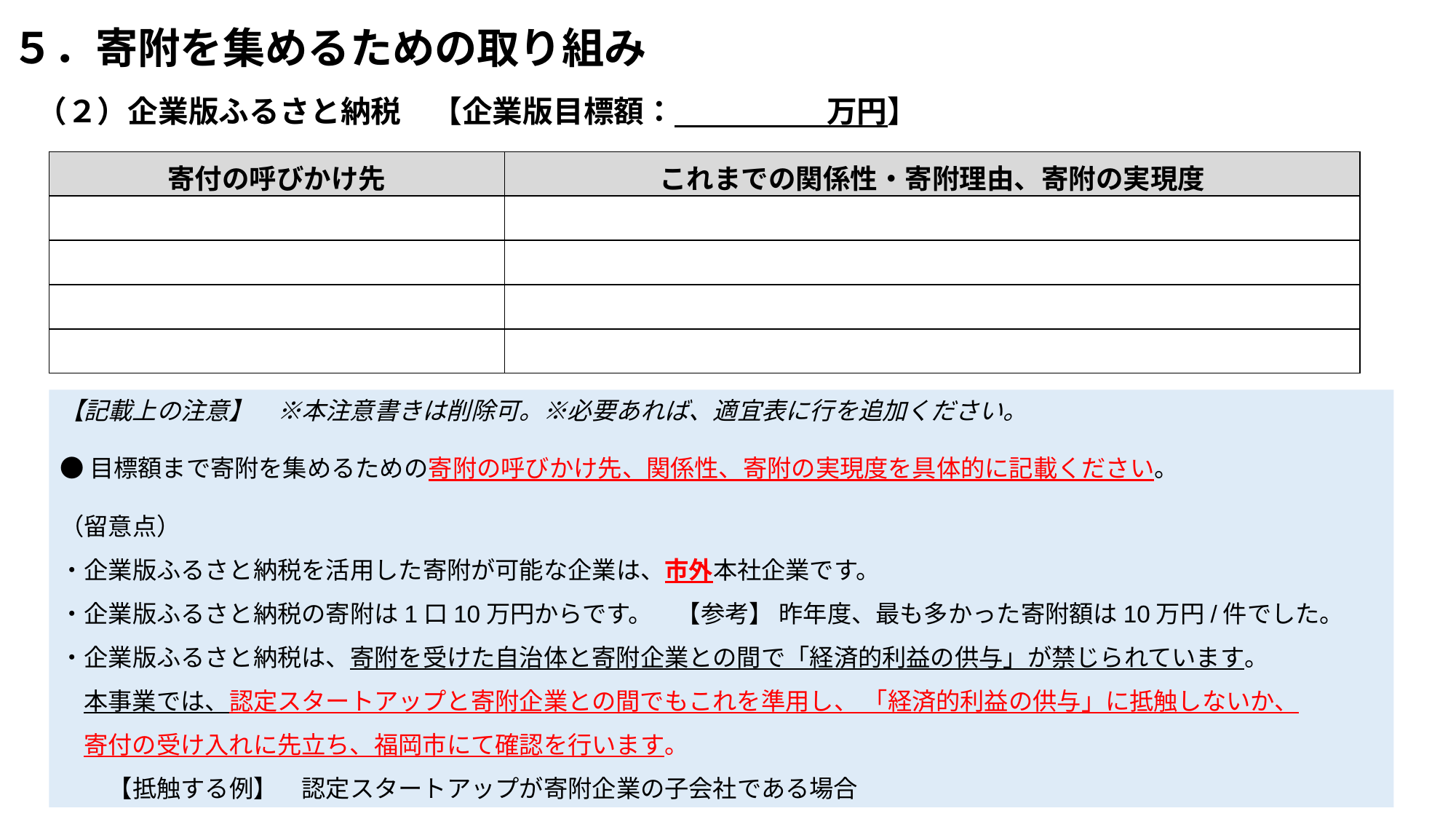

# ５．寄附を集めるための取り組み
（２）企業版ふるさと納税　【企業版目標額：　　　　　万円】
| 寄付の呼びかけ先 | これまでの関係性・寄附理由、寄附の実現度 |
| --- | --- |
|  |  |
|  |  |
|  |  |
|  |  |
【記載上の注意】　※本注意書きは削除可。※必要あれば、適宜表に行を追加ください。

●目標額まで寄附を集めるための寄附の呼びかけ先、関係性、寄附の実現度を具体的に記載ください。

（留意点）
・企業版ふるさと納税を活用した寄附が可能な企業は、市外本社企業です。
・企業版ふるさと納税の寄附は1口10万円からです。　【参考】 昨年度、最も多かった寄附額は10万円/件でした。
・企業版ふるさと納税は、寄附を受けた自治体と寄附企業との間で「経済的利益の供与」が禁じられています。
　本事業では、認定スタートアップと寄附企業との間でもこれを準用し、 「経済的利益の供与」に抵触しないか、
　寄付の受け入れに先立ち、福岡市にて確認を行います。
　　【抵触する例】　認定スタートアップが寄附企業の子会社である場合